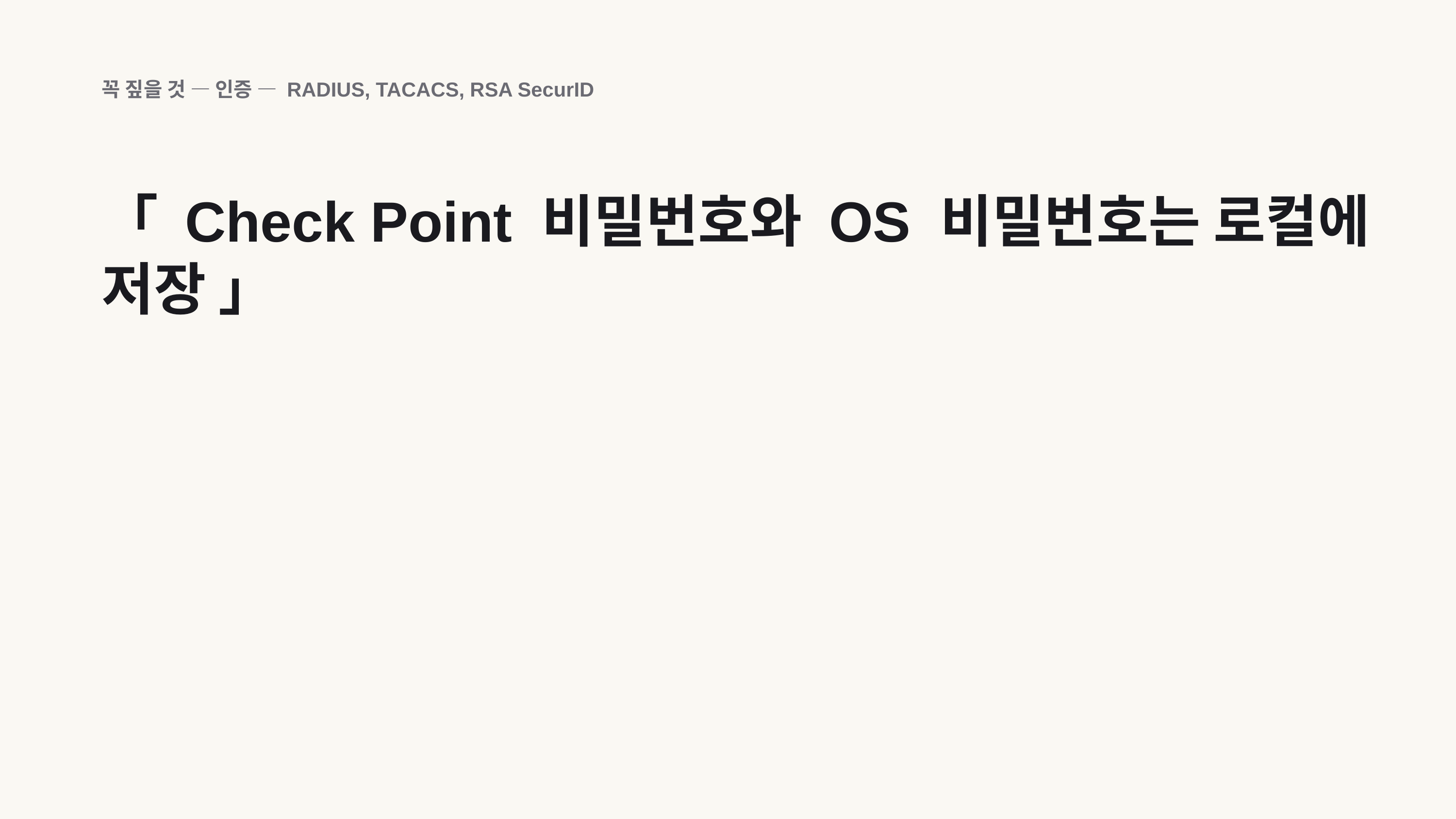

꼭 짚을 것 — 인증 — RADIUS, TACACS, RSA SecurID
「 Check Point 비밀번호와 OS 비밀번호는 로컬에 저장 」